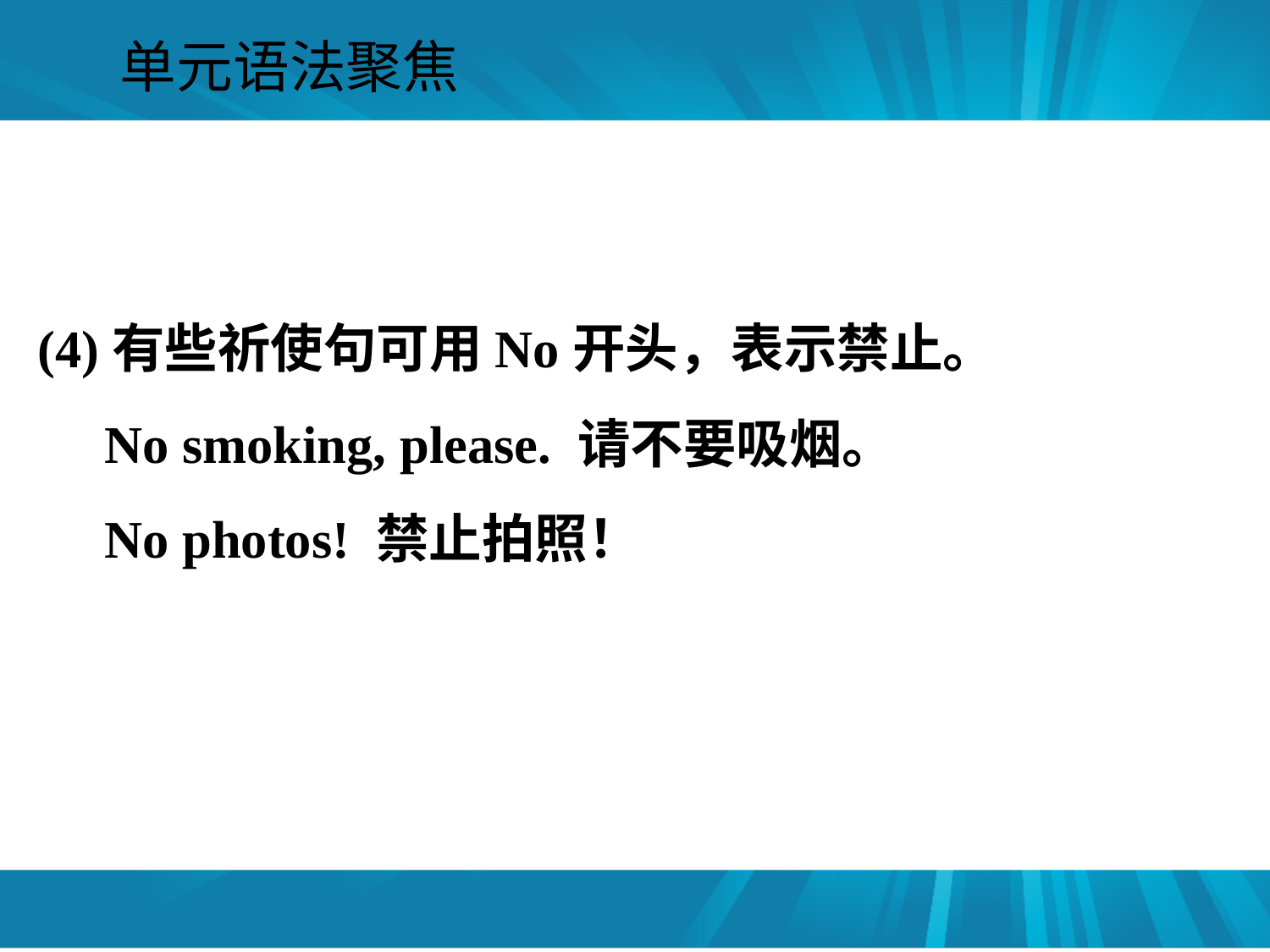

#
单元语法聚焦
(4)有些祈使句可用No开头，表示禁止。
     No smoking, please. 请不要吸烟。
     No photos! 禁止拍照！